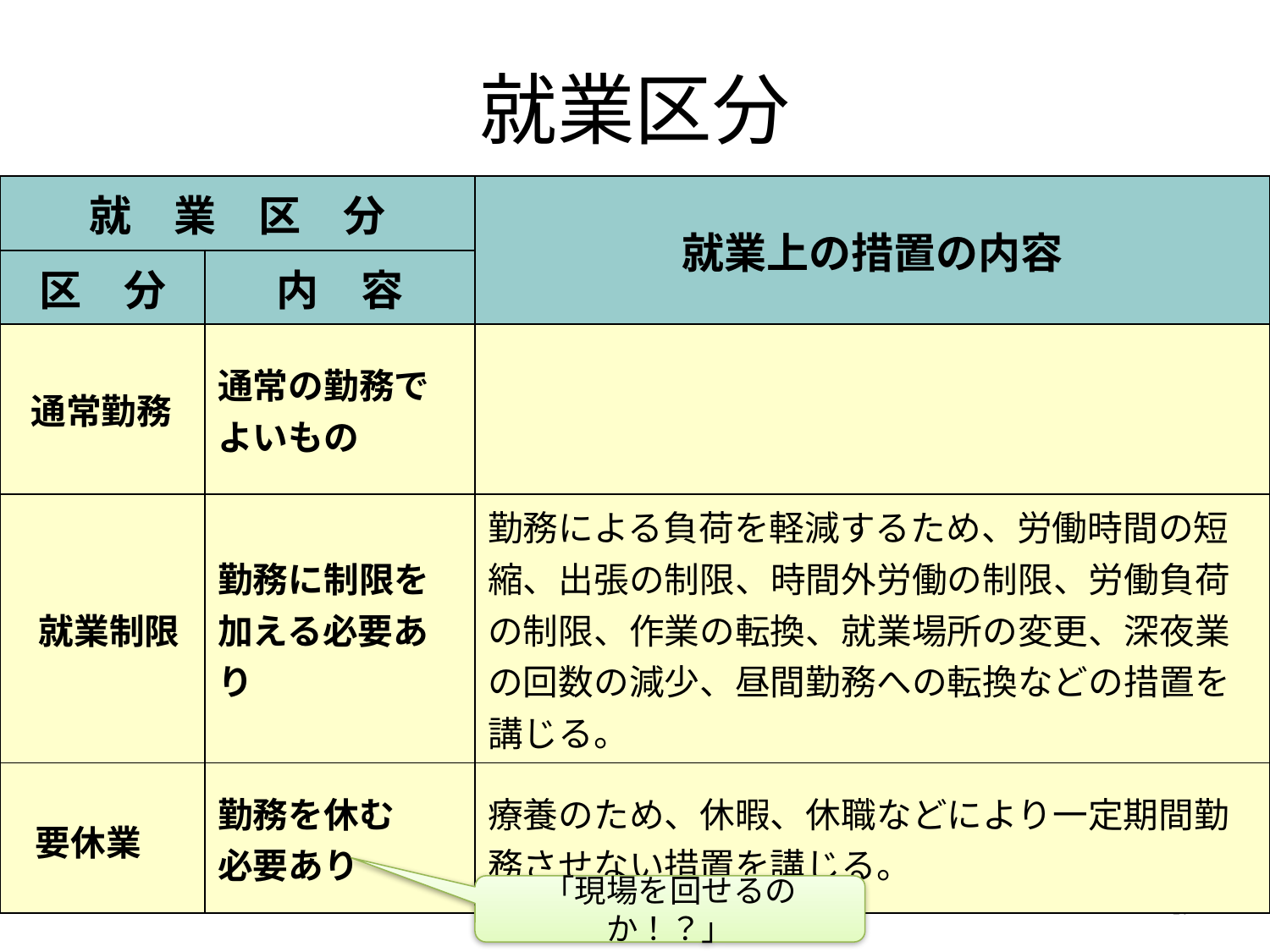

# 就業区分
| 就　業　区　分 |  | 就業上の措置の内容 |
| --- | --- | --- |
| 区　分 | 内　容 |  |
| 通常勤務 | 通常の勤務でよいもの |  |
| 就業制限 | 勤務に制限を加える必要あり | 勤務による負荷を軽減するため、労働時間の短縮、出張の制限、時間外労働の制限、労働負荷の制限、作業の転換、就業場所の変更、深夜業の回数の減少、昼間勤務への転換などの措置を講じる。 |
| 要休業 | 勤務を休む 必要あり | 療養のため、休暇、休職などにより一定期間勤務させない措置を講じる。 |
「現場を回せるのか！？」
17